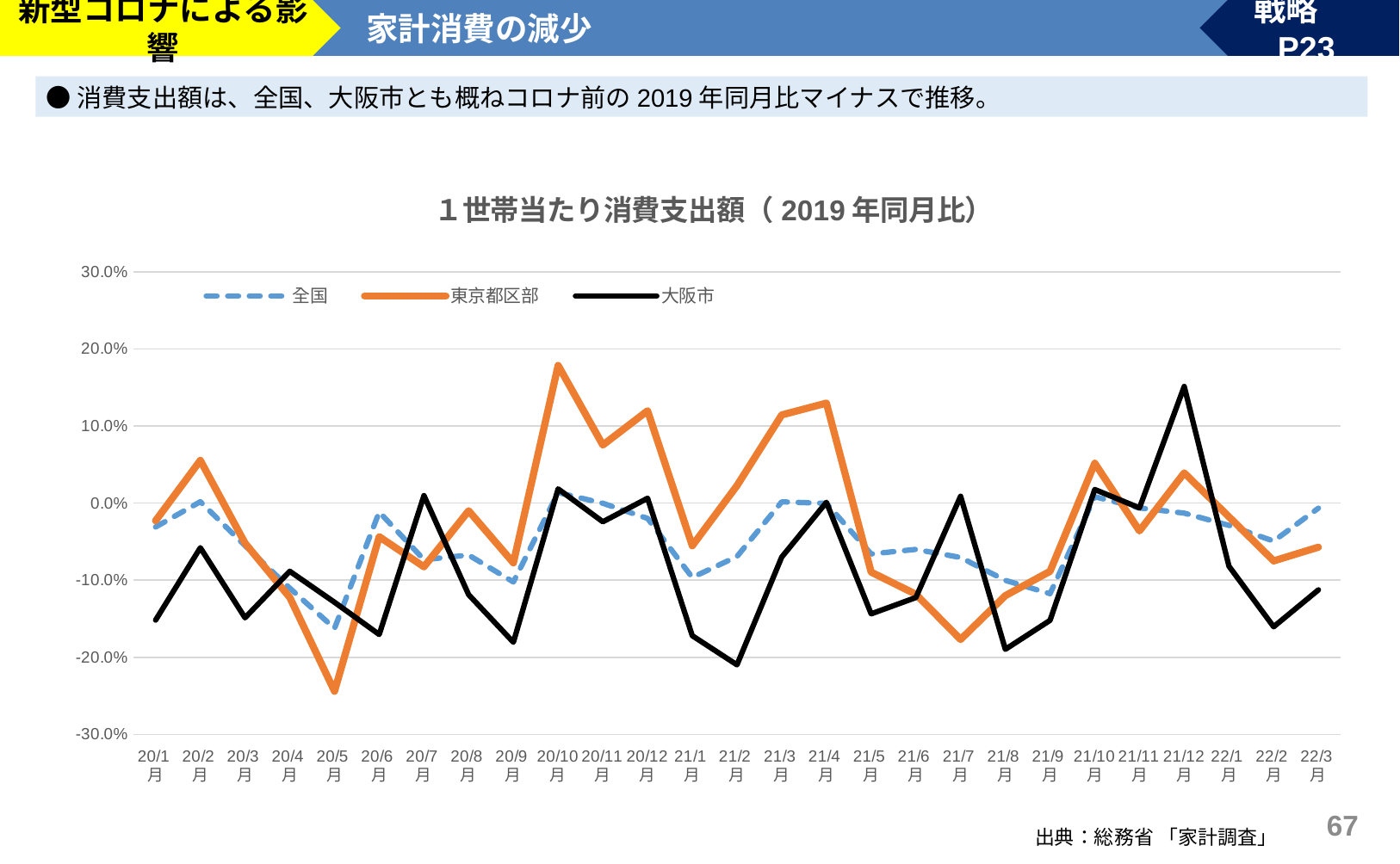

新型コロナによる影響
家計消費の減少
戦略　P23
●消費支出額は、全国、大阪市とも概ねコロナ前の2019年同月比マイナスで推移。

### Chart: １世帯当たり消費支出額（2019年同月比）

| Category | 全国 | 東京都区部 | 大阪市 |
|---|---|---|---|
| 20/1月 | -0.030950412525940996 | -0.022847160482273532 | -0.1517179525046195 |
| 20/2月 | 0.0018545009438415416 | 0.055469418215150945 | -0.05785528563191511 |
| 20/3月 | -0.055161442604292676 | -0.051867660809481575 | -0.14869356076539963 |
| 20/4月 | -0.11029568035704795 | -0.12234730039608088 | -0.08841559754787331 |
| 20/5月 | -0.16245874889083123 | -0.24403231074527154 | -0.12861033626919105 |
| 20/6月 | -0.011495871887663323 | -0.04351671953270975 | -0.17037560042290256 |
| 20/7月 | -0.07335796073965539 | -0.08256890900880187 | 0.009830274484326829 |
| 20/8月 | -0.06738164257728796 | -0.009928234000652458 | -0.11875967783655839 |
| 20/9月 | -0.1022790402150302 | -0.07742681945885455 | -0.1804977098884364 |
| 20/10月 | 0.013719692066749944 | 0.1787389265242314 | 0.018585654271044083 |
| 20/11月 | -0.00016860079278246953 | 0.07543014452856167 | -0.024156976379007822 |
| 20/12月 | -0.019830107660713137 | 0.11991645762024228 | 0.006392775556824715 |
| 21/1月 | -0.09645851963083563 | -0.055289878807730064 | -0.17200056190500201 |
| 21/2月 | -0.06924330462482298 | 0.022783421193420583 | -0.2097825259195596 |
| 21/3月 | 0.0017007572573186636 | 0.11449137208709281 | -0.06998288479508319 |
| 21/4月 | -0.00030883056160668776 | 0.12984603472408351 | 0.001089255774356701 |
| 21/5月 | -0.06592866092169847 | -0.08950504615232602 | -0.14360444258970473 |
| 21/6月 | -0.05994250258232747 | -0.11819440219988953 | -0.1224844429648545 |
| 21/7月 | -0.07053529889662735 | -0.17685144910471617 | 0.008997888582101599 |
| 21/8月 | -0.10018999281199481 | -0.12004494436322777 | -0.189637761013688 |
| 21/9月 | -0.11743826698468773 | -0.08843158741446244 | -0.152097249943276 |
| 21/10月 | 0.008313339602604497 | 0.05183517358687206 | 0.01773766920802866 |
| 21/11月 | -0.006227467580219859 | -0.03594063257428404 | -0.006147069045654985 |
| 21/12月 | -0.012987740369655887 | 0.039271204164547546 | 0.15145988006853228 |
| 22/1月 | -0.0288312608614959 | -0.01772807386957398 | -0.08184002276435653 |
| 22/2月 | -0.04920142166116093 | -0.07495425255316757 | -0.1604129722908213 |
| 22/3月 | -0.006508791557001237 | -0.05711362615210869 | -0.11250116402660082 |
67
出典：総務省 「家計調査」